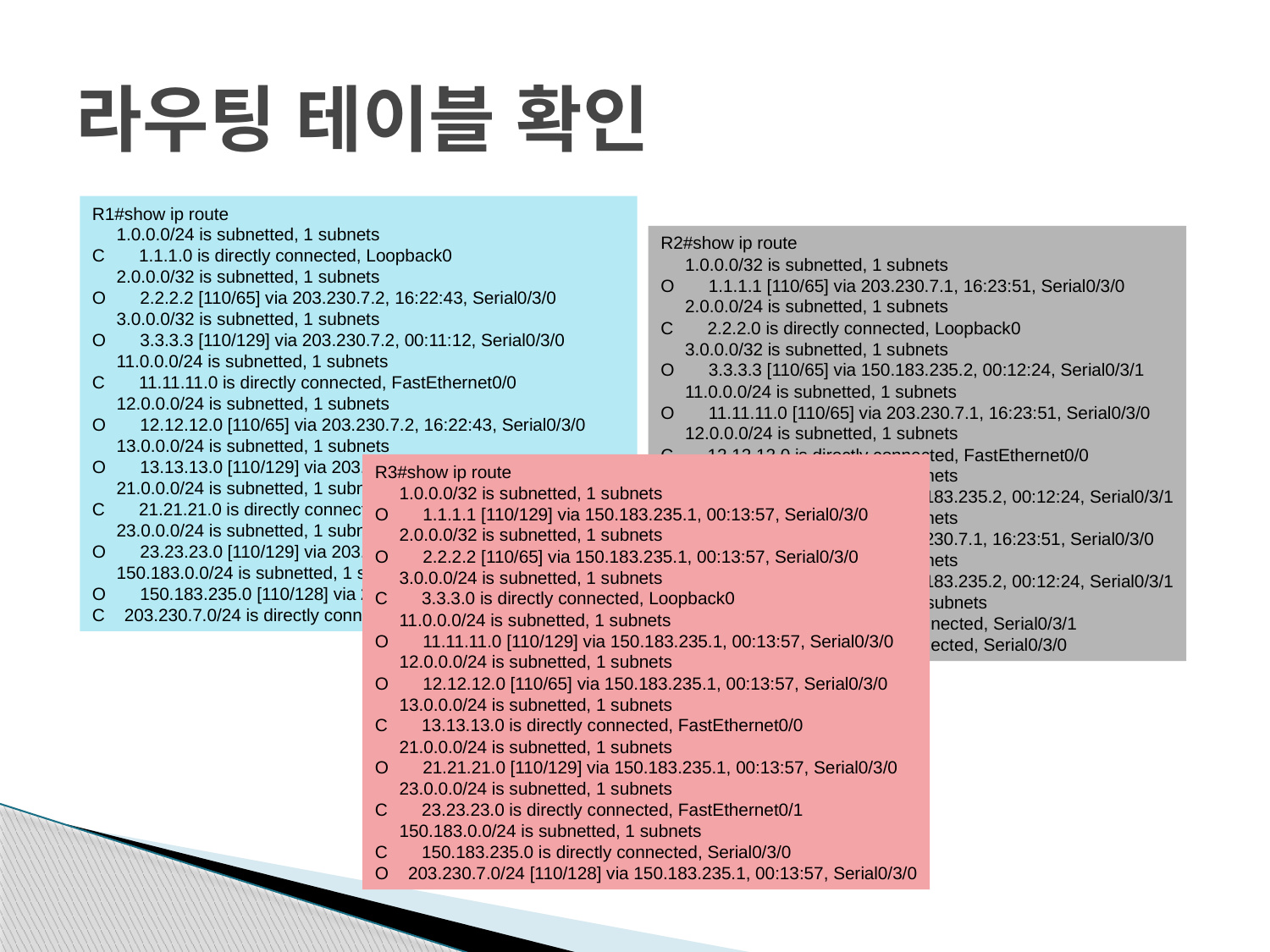

# 라우팅 테이블 확인
R1#show ip route
     1.0.0.0/24 is subnetted, 1 subnets
C       1.1.1.0 is directly connected, Loopback0
     2.0.0.0/32 is subnetted, 1 subnets
O       2.2.2.2 [110/65] via 203.230.7.2, 16:22:43, Serial0/3/0
     3.0.0.0/32 is subnetted, 1 subnets
O       3.3.3.3 [110/129] via 203.230.7.2, 00:11:12, Serial0/3/0
     11.0.0.0/24 is subnetted, 1 subnets
C       11.11.11.0 is directly connected, FastEthernet0/0
     12.0.0.0/24 is subnetted, 1 subnets
O       12.12.12.0 [110/65] via 203.230.7.2, 16:22:43, Serial0/3/0
     13.0.0.0/24 is subnetted, 1 subnets
O       13.13.13.0 [110/129] via 203.230.7.2, 00:11:12, Serial0/3/0
     21.0.0.0/24 is subnetted, 1 subnets
C       21.21.21.0 is directly connected, FastEthernet0/1
     23.0.0.0/24 is subnetted, 1 subnets
O       23.23.23.0 [110/129] via 203.230.7.2, 00:11:12, Serial0/3/0
     150.183.0.0/24 is subnetted, 1 subnets
O       150.183.235.0 [110/128] via 203.230.7.2, 00:13:17, Serial0/3/0
C    203.230.7.0/24 is directly connected, Serial0/3/0
R2#show ip route
     1.0.0.0/32 is subnetted, 1 subnets
O       1.1.1.1 [110/65] via 203.230.7.1, 16:23:51, Serial0/3/0
     2.0.0.0/24 is subnetted, 1 subnets
C       2.2.2.0 is directly connected, Loopback0
     3.0.0.0/32 is subnetted, 1 subnets
O       3.3.3.3 [110/65] via 150.183.235.2, 00:12:24, Serial0/3/1
     11.0.0.0/24 is subnetted, 1 subnets
O       11.11.11.0 [110/65] via 203.230.7.1, 16:23:51, Serial0/3/0
     12.0.0.0/24 is subnetted, 1 subnets
C       12.12.12.0 is directly connected, FastEthernet0/0
     13.0.0.0/24 is subnetted, 1 subnets
O       13.13.13.0 [110/65] via 150.183.235.2, 00:12:24, Serial0/3/1
     21.0.0.0/24 is subnetted, 1 subnets
O       21.21.21.0 [110/65] via 203.230.7.1, 16:23:51, Serial0/3/0
     23.0.0.0/24 is subnetted, 1 subnets
O       23.23.23.0 [110/65] via 150.183.235.2, 00:12:24, Serial0/3/1
     150.183.0.0/24 is subnetted, 1 subnets
C       150.183.235.0 is directly connected, Serial0/3/1
C    203.230.7.0/24 is directly connected, Serial0/3/0
R3#show ip route
     1.0.0.0/32 is subnetted, 1 subnets
O       1.1.1.1 [110/129] via 150.183.235.1, 00:13:57, Serial0/3/0
     2.0.0.0/32 is subnetted, 1 subnets
O       2.2.2.2 [110/65] via 150.183.235.1, 00:13:57, Serial0/3/0
     3.0.0.0/24 is subnetted, 1 subnets
C       3.3.3.0 is directly connected, Loopback0
     11.0.0.0/24 is subnetted, 1 subnets
O       11.11.11.0 [110/129] via 150.183.235.1, 00:13:57, Serial0/3/0
     12.0.0.0/24 is subnetted, 1 subnets
O       12.12.12.0 [110/65] via 150.183.235.1, 00:13:57, Serial0/3/0
     13.0.0.0/24 is subnetted, 1 subnets
C       13.13.13.0 is directly connected, FastEthernet0/0
     21.0.0.0/24 is subnetted, 1 subnets
O       21.21.21.0 [110/129] via 150.183.235.1, 00:13:57, Serial0/3/0
     23.0.0.0/24 is subnetted, 1 subnets
C       23.23.23.0 is directly connected, FastEthernet0/1
     150.183.0.0/24 is subnetted, 1 subnets
C       150.183.235.0 is directly connected, Serial0/3/0
O    203.230.7.0/24 [110/128] via 150.183.235.1, 00:13:57, Serial0/3/0